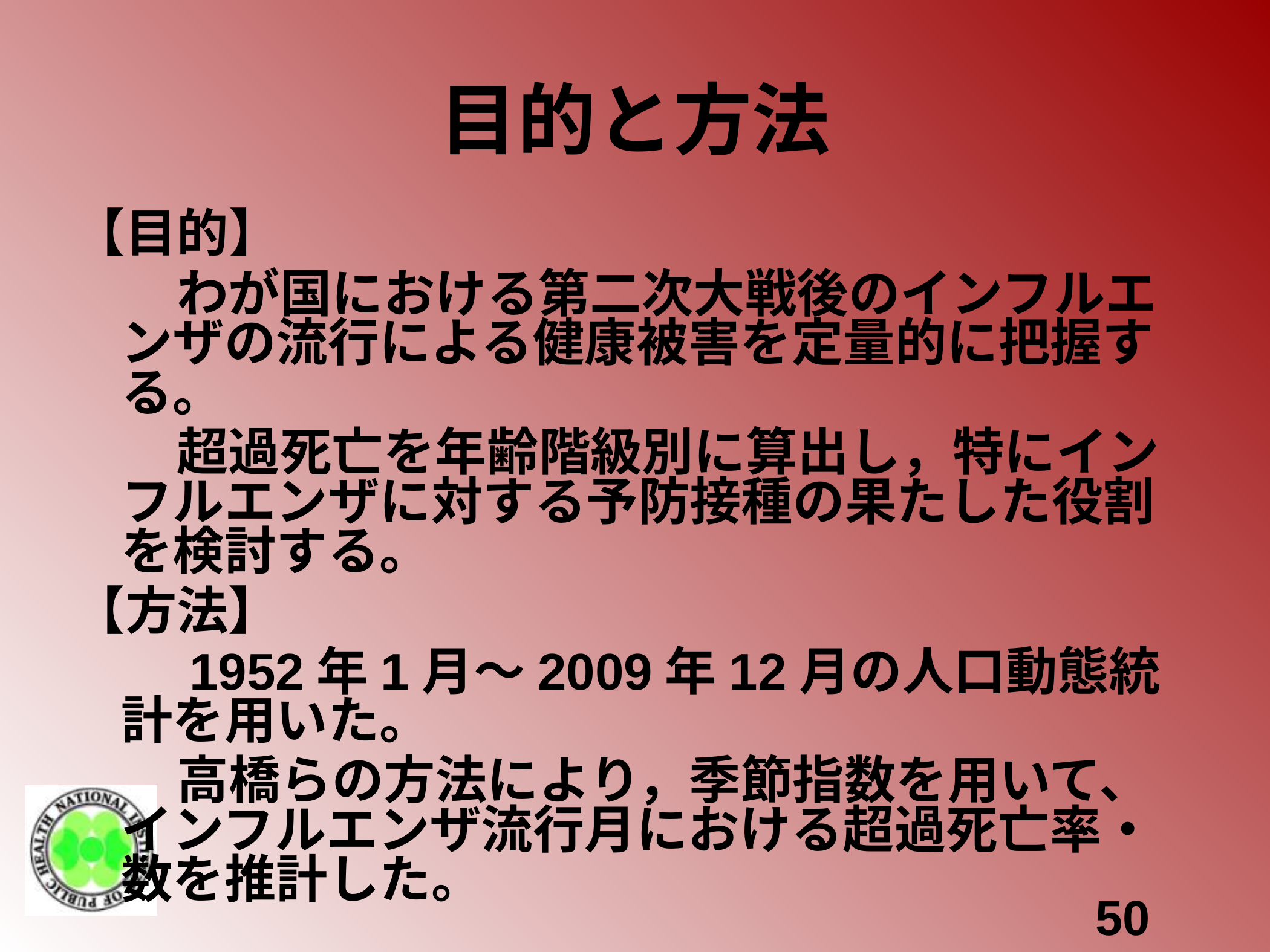

# 目的と方法
【目的】
　　わが国における第二次大戦後のインフルエンザの流行による健康被害を定量的に把握する。
　　超過死亡を年齢階級別に算出し，特にインフルエンザに対する予防接種の果たした役割を検討する。
【方法】
　　1952年1月～2009年12月の人口動態統計を用いた。
　　高橋らの方法により，季節指数を用いて、インフルエンザ流行月における超過死亡率・数を推計した。